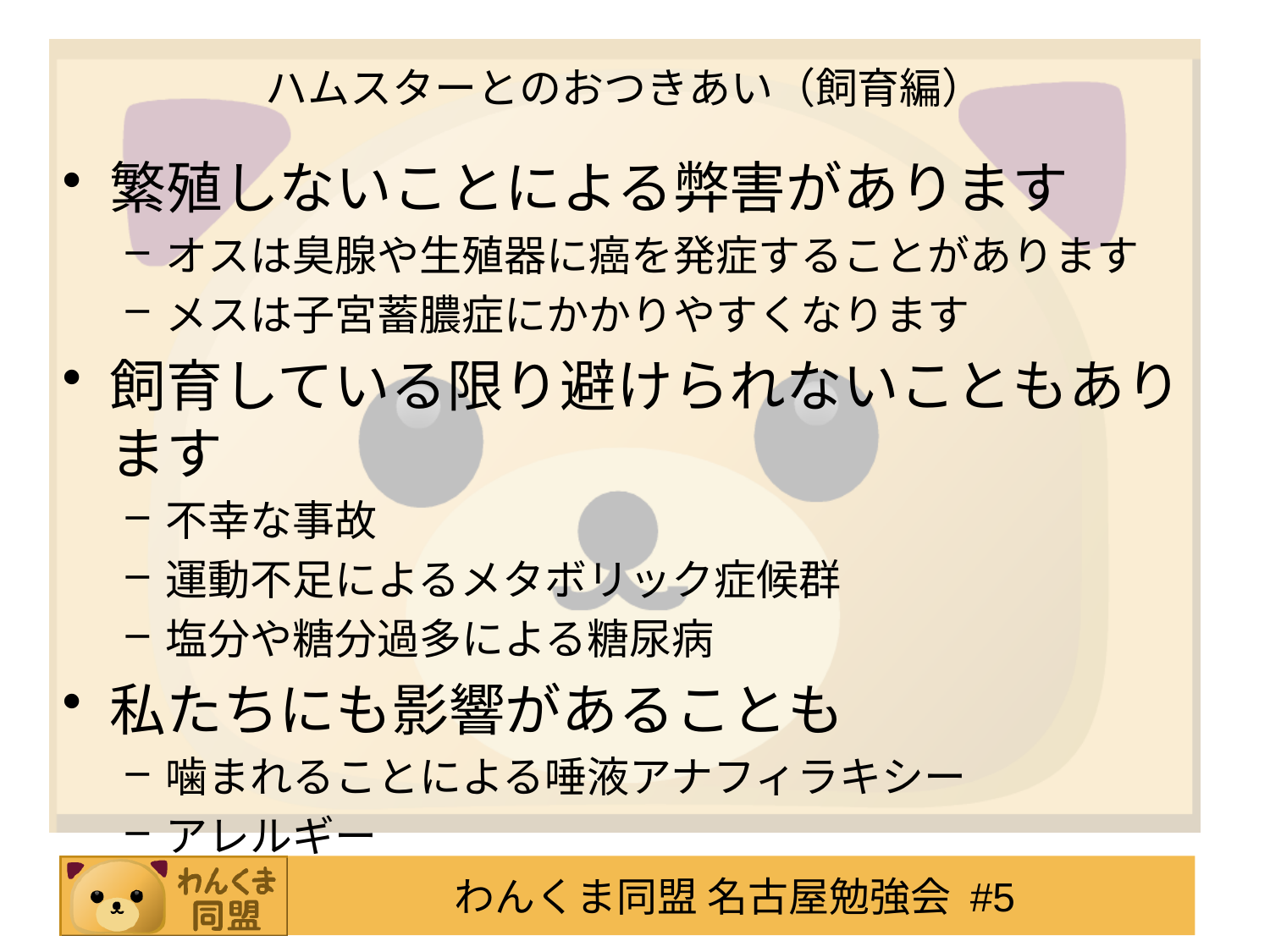

# ハムスターとのおつきあい（飼育編）
繁殖しないことによる弊害があります
オスは臭腺や生殖器に癌を発症することがあります
メスは子宮蓄膿症にかかりやすくなります
飼育している限り避けられないこともあります
不幸な事故
運動不足によるメタボリック症候群
塩分や糖分過多による糖尿病
私たちにも影響があることも
噛まれることによる唾液アナフィラキシー
アレルギー